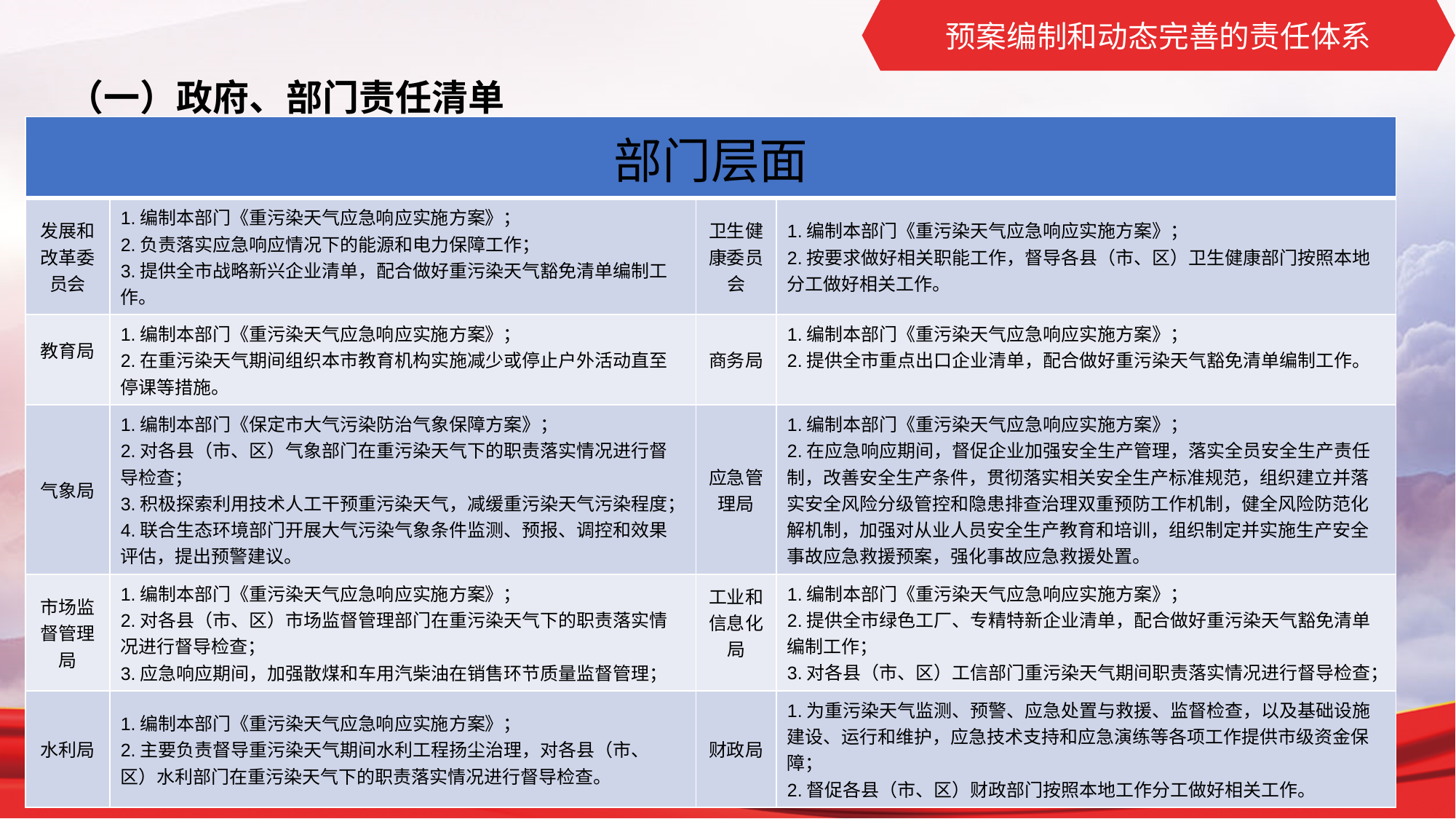

预案编制和动态完善的责任体系
（一）政府、部门责任清单
| 部门层面 |  |  |  |
| --- | --- | --- | --- |
| 发展和改革委员会 | 1.编制本部门《重污染天气应急响应实施方案》； 2.负责落实应急响应情况下的能源和电力保障工作； 3.提供全市战略新兴企业清单，配合做好重污染天气豁免清单编制工作。 | 卫生健康委员会 | 1.编制本部门《重污染天气应急响应实施方案》； 2.按要求做好相关职能工作，督导各县（市、区）卫生健康部门按照本地分工做好相关工作。 |
| 教育局 | 1.编制本部门《重污染天气应急响应实施方案》； 2.在重污染天气期间组织本市教育机构实施减少或停止户外活动直至停课等措施。 | 商务局 | 1.编制本部门《重污染天气应急响应实施方案》； 2.提供全市重点出口企业清单，配合做好重污染天气豁免清单编制工作。 |
| 气象局 | 1.编制本部门《保定市大气污染防治气象保障方案》； 2.对各县（市、区）气象部门在重污染天气下的职责落实情况进行督导检查； 3.积极探索利用技术人工干预重污染天气，减缓重污染天气污染程度； 4.联合生态环境部门开展大气污染气象条件监测、预报、调控和效果评估，提出预警建议。 | 应急管理局 | 1.编制本部门《重污染天气应急响应实施方案》； 2.在应急响应期间，督促企业加强安全生产管理，落实全员安全生产责任制，改善安全生产条件，贯彻落实相关安全生产标准规范，组织建立并落实安全风险分级管控和隐患排查治理双重预防工作机制，健全风险防范化解机制，加强对从业人员安全生产教育和培训，组织制定并实施生产安全事故应急救援预案，强化事故应急救援处置。 |
| 市场监督管理局 | 1.编制本部门《重污染天气应急响应实施方案》； 2.对各县（市、区）市场监督管理部门在重污染天气下的职责落实情况进行督导检查； 3.应急响应期间，加强散煤和车用汽柴油在销售环节质量监督管理； | 工业和信息化局 | 1.编制本部门《重污染天气应急响应实施方案》； 2.提供全市绿色工厂、专精特新企业清单，配合做好重污染天气豁免清单编制工作； 3.对各县（市、区）工信部门重污染天气期间职责落实情况进行督导检查； |
| 水利局 | 1.编制本部门《重污染天气应急响应实施方案》； 2.主要负责督导重污染天气期间水利工程扬尘治理，对各县（市、区）水利部门在重污染天气下的职责落实情况进行督导检查。 | 财政局 | 1.为重污染天气监测、预警、应急处置与救援、监督检查，以及基础设施建设、运行和维护，应急技术支持和应急演练等各项工作提供市级资金保障； 2.督促各县（市、区）财政部门按照本地工作分工做好相关工作。 |